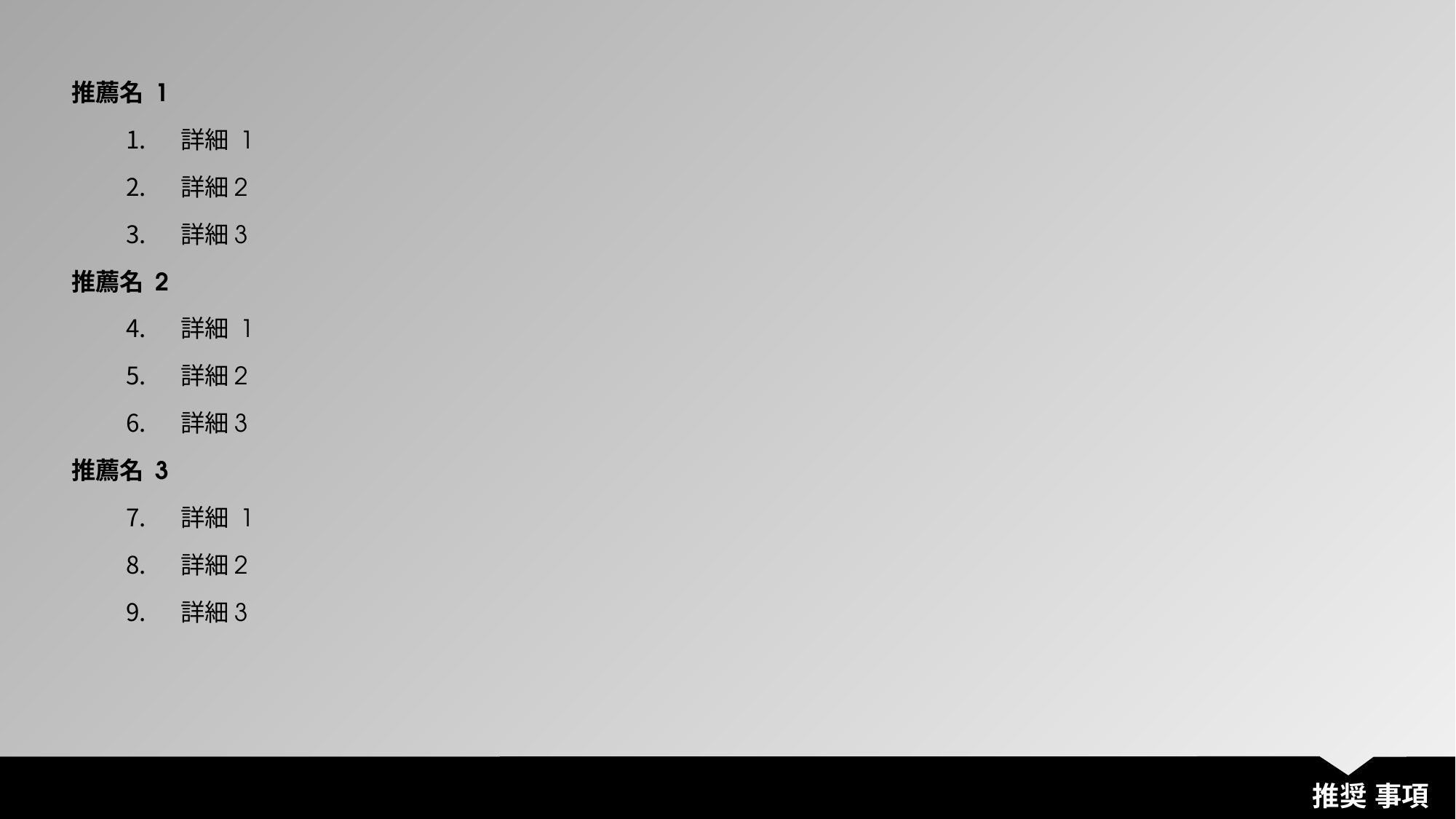

推薦名 1
詳細 1
詳細2
詳細3
推薦名 2
詳細 1
詳細2
詳細3
推薦名 3
詳細 1
詳細2
詳細3

推奨 事項